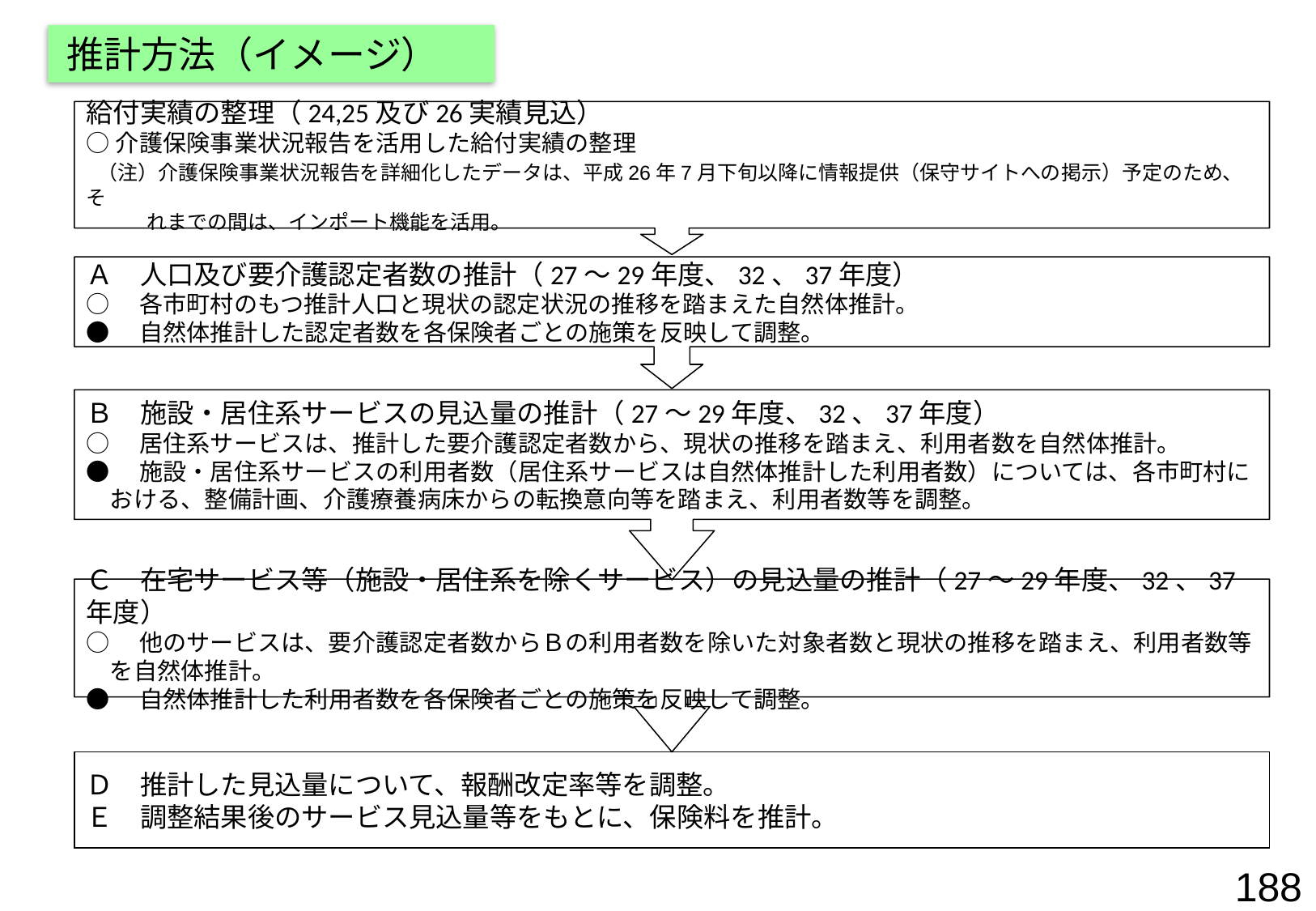

推計方法（イメージ）
給付実績の整理（24,25及び26実績見込）
○介護保険事業状況報告を活用した給付実績の整理
 （注）介護保険事業状況報告を詳細化したデータは、平成26年7月下旬以降に情報提供（保守サイトへの掲示）予定のため、そ
　　　れまでの間は、インポート機能を活用。
Ａ　人口及び要介護認定者数の推計（27～29年度、32、37年度）
○　各市町村のもつ推計人口と現状の認定状況の推移を踏まえた自然体推計。
●　自然体推計した認定者数を各保険者ごとの施策を反映して調整。
Ｂ　施設・居住系サービスの見込量の推計（27～29年度、32、37年度）
○　居住系サービスは、推計した要介護認定者数から、現状の推移を踏まえ、利用者数を自然体推計。
●　施設・居住系サービスの利用者数（居住系サービスは自然体推計した利用者数）については、各市町村に
　おける、整備計画、介護療養病床からの転換意向等を踏まえ、利用者数等を調整。
Ｃ　在宅サービス等（施設・居住系を除くサービス）の見込量の推計（27～29年度、32、37年度）
○　他のサービスは、要介護認定者数からＢの利用者数を除いた対象者数と現状の推移を踏まえ、利用者数等
　を自然体推計。
●　自然体推計した利用者数を各保険者ごとの施策を反映して調整。
Ｄ　推計した見込量について、報酬改定率等を調整。
Ｅ　調整結果後のサービス見込量等をもとに、保険料を推計。
188